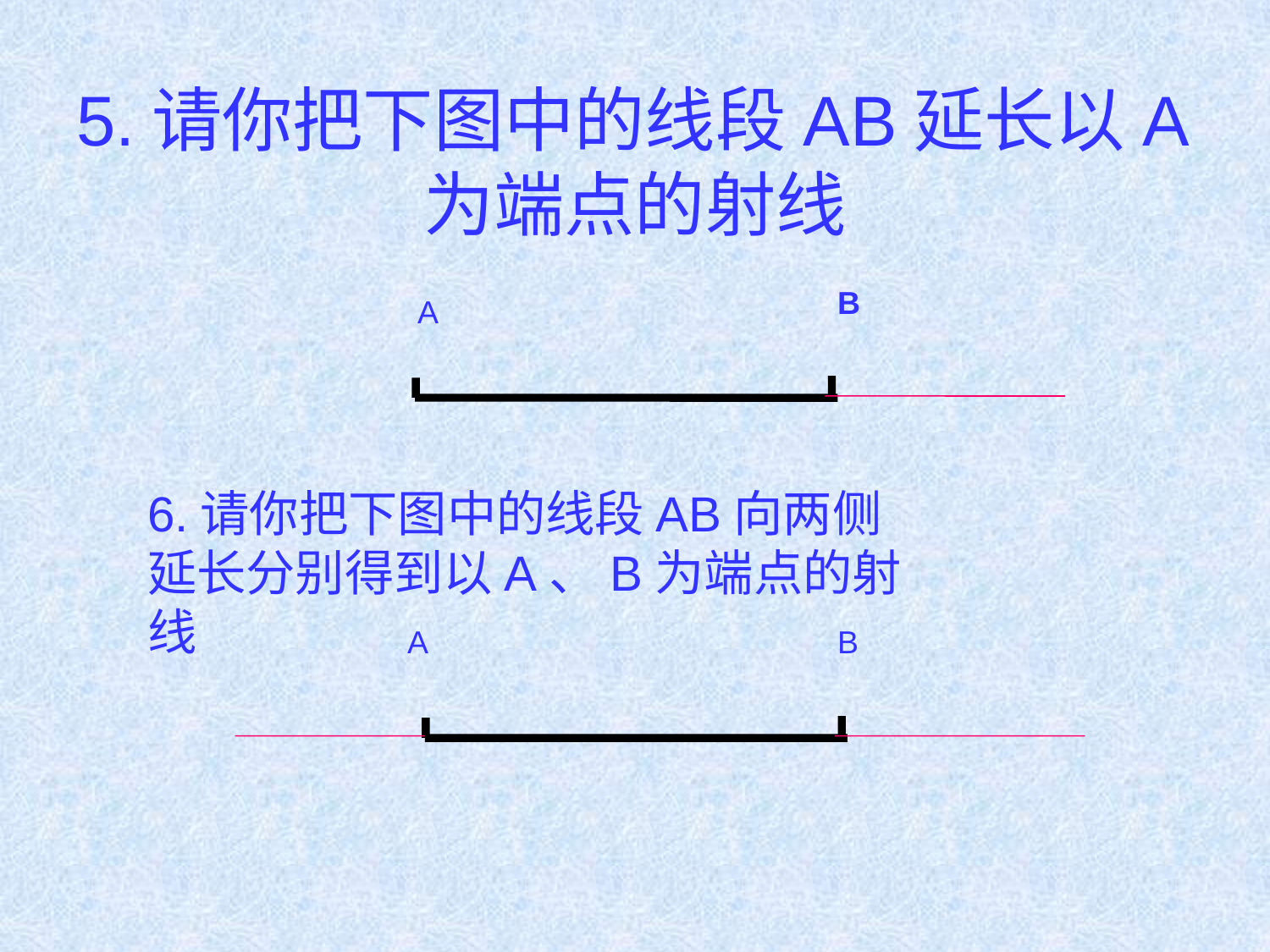

# 5.请你把下图中的线段AB延长以A为端点的射线
B
A

6.请你把下图中的线段AB向两侧延长分别得到以A、B为端点的射线
A
B